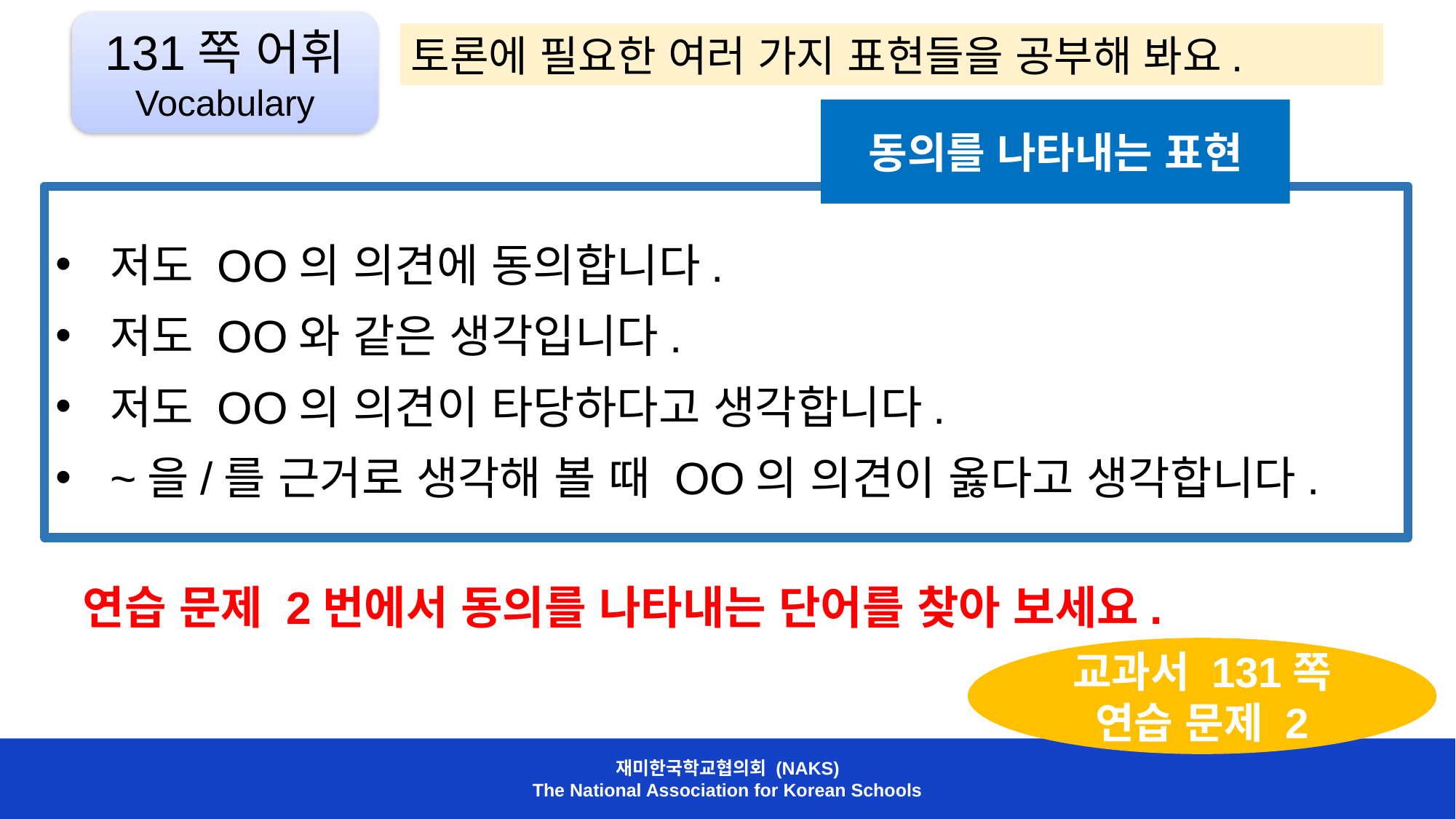

131쪽 어휘 Vocabulary
토론에 필요한 여러 가지 표현들을 공부해 봐요.
동의를 나타내는 표현
저도 OO의 의견에 동의합니다.
저도 OO와 같은 생각입니다.
저도 OO의 의견이 타당하다고 생각합니다.
~을/를 근거로 생각해 볼 때 OO의 의견이 옳다고 생각합니다.
연습 문제 2번에서 동의를 나타내는 단어를 찾아 보세요.
교과서 131쪽 연습 문제 2
재미한국학교협의회 (NAKS)
The National Association for Korean Schools